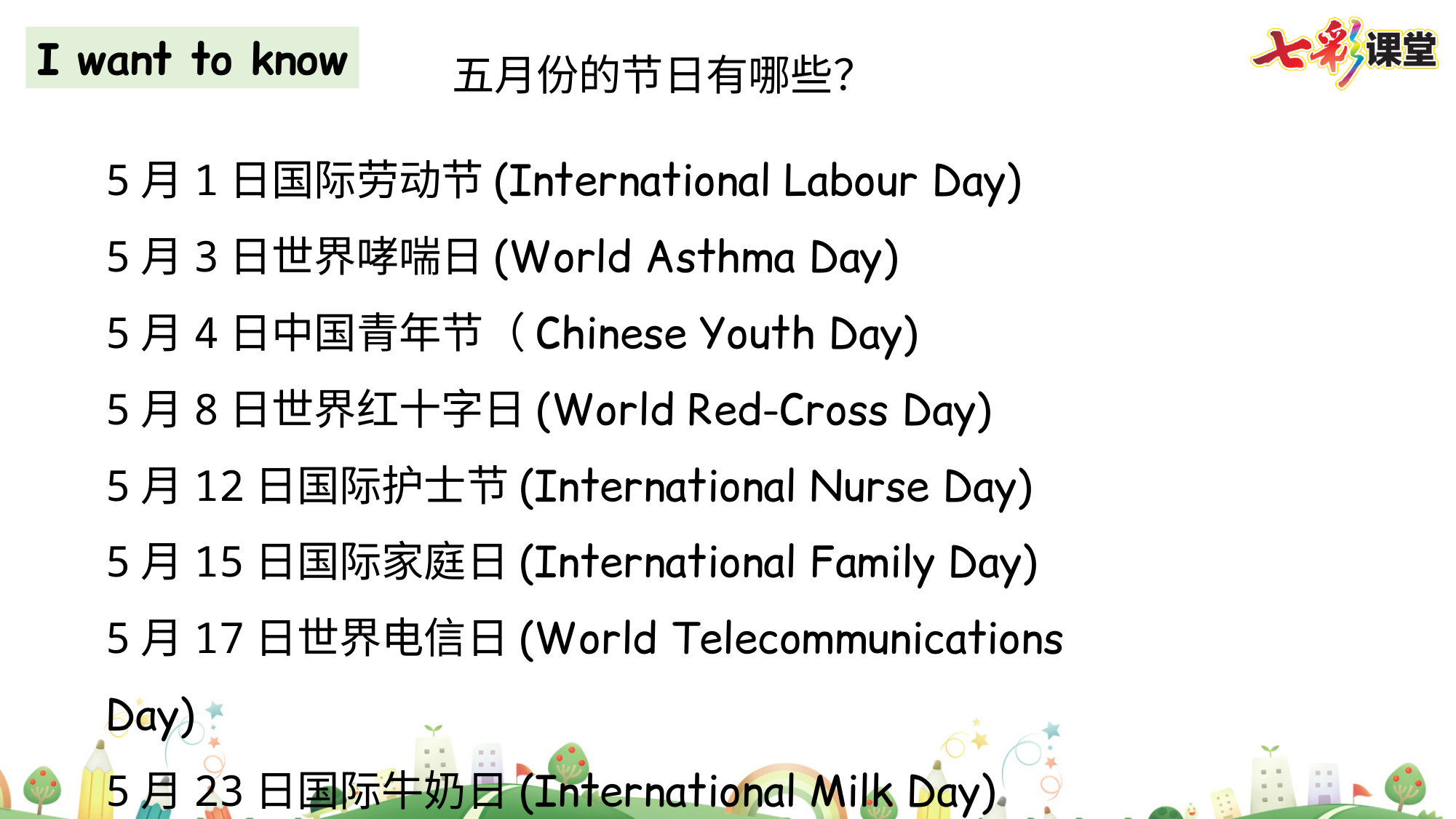

I want to know
五月份的节日有哪些？
5月1日国际劳动节(International Labour Day)
5月3日世界哮喘日(World Asthma Day)
5月4日中国青年节（Chinese Youth Day)
5月8日世界红十字日(World Red-Cross Day)
5月12日国际护士节(International Nurse Day)
5月15日国际家庭日(International Family Day)
5月17日世界电信日(World Telecommunications Day)
5月23日国际牛奶日(International Milk Day)